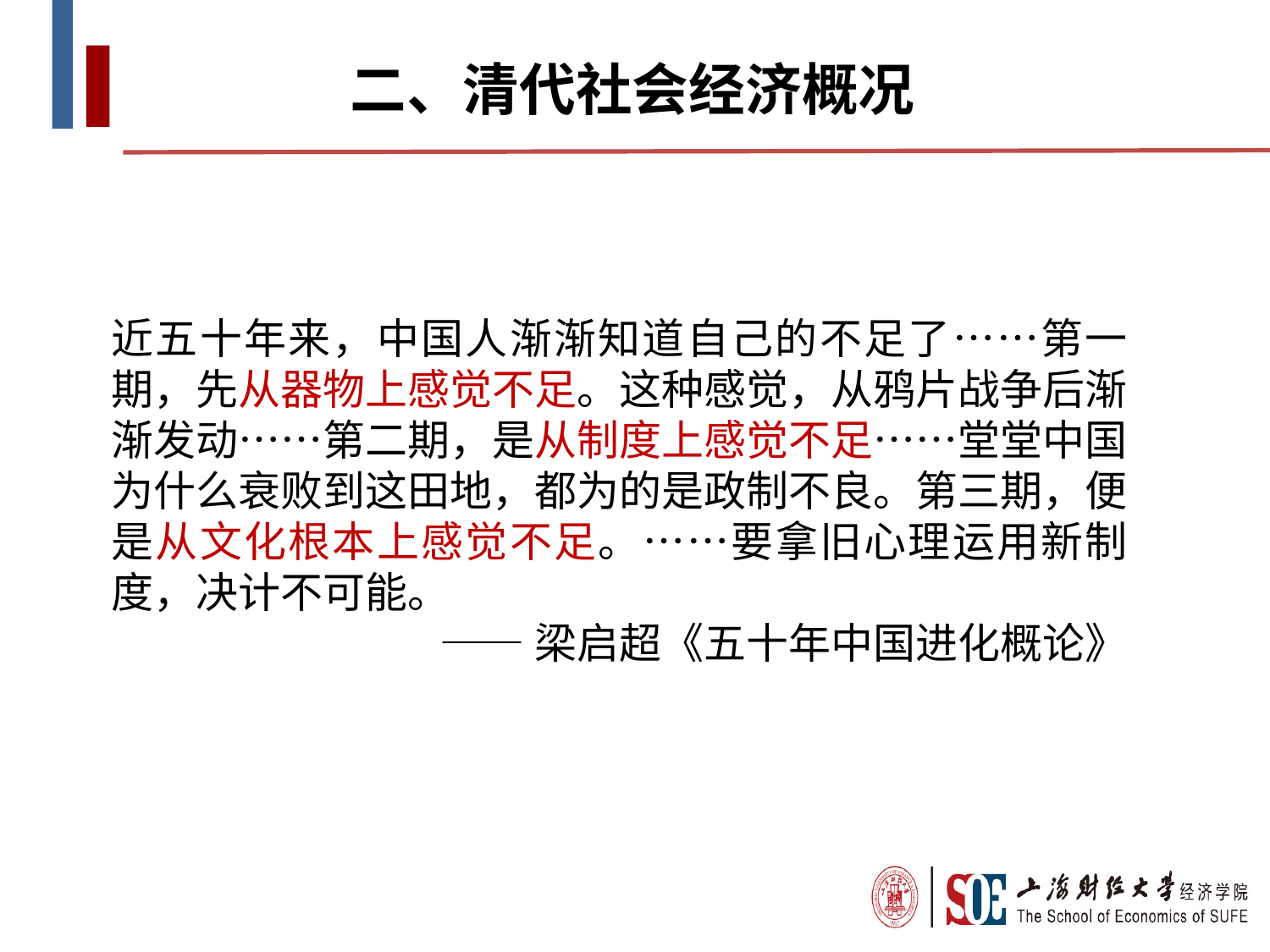

二、清代社会经济概况

近五十年来，中国人渐渐知道自己的不足了……第一期，先从器物上感觉不足。这种感觉，从鸦片战争后渐渐发动……第二期，是从制度上感觉不足……堂堂中国为什么衰败到这田地，都为的是政制不良。第三期，便是从文化根本上感觉不足。……要拿旧心理运用新制度，决计不可能。
——梁启超《五十年中国进化概论》